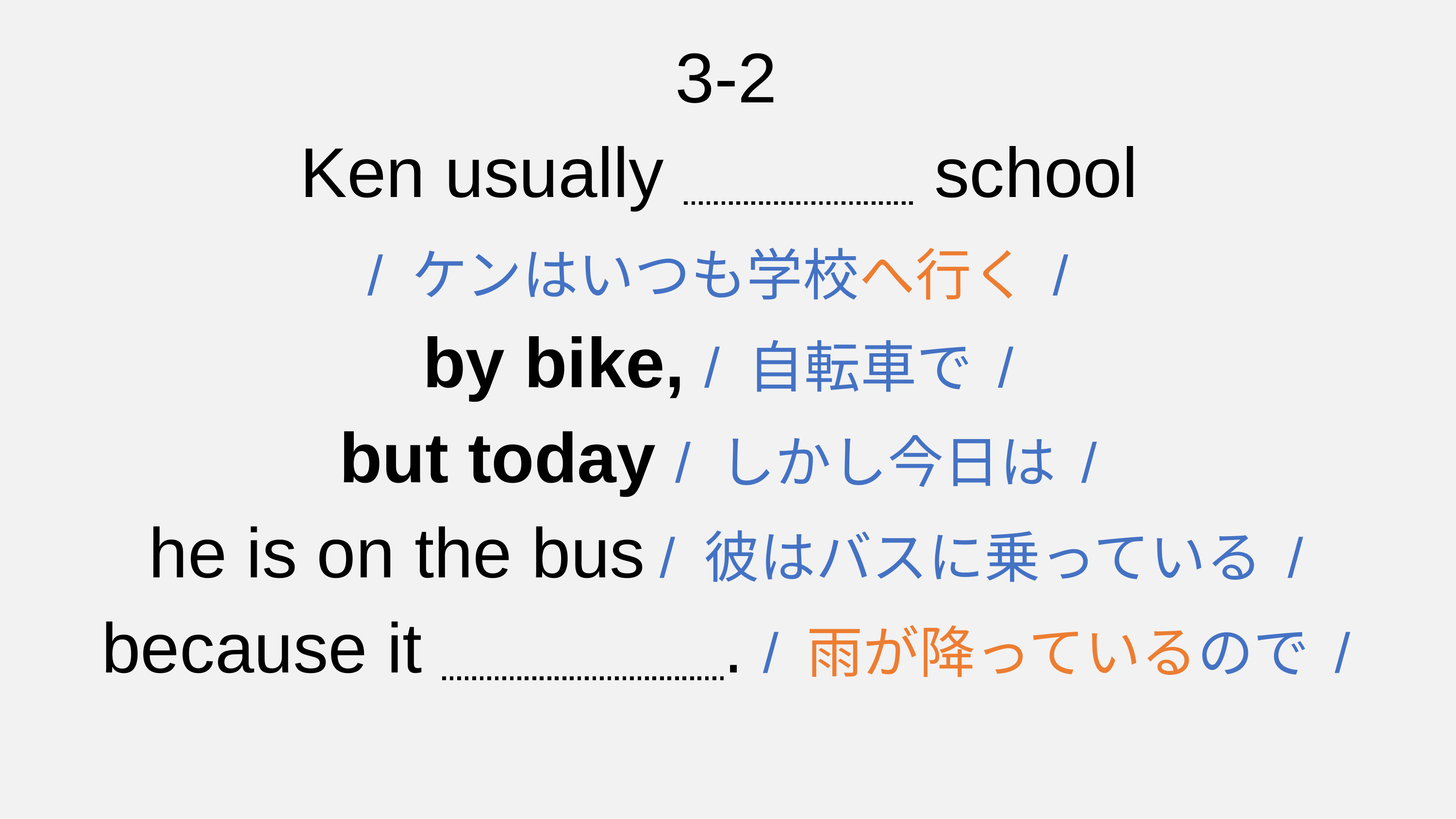

# 3-2 Ken usually goes to school / ケンはいつも学校へ行く / by bike, / 自転車で / but today / しかし今日は / he is on the bus / 彼はバスに乗っている / because it is raining. / 雨が降っているので /